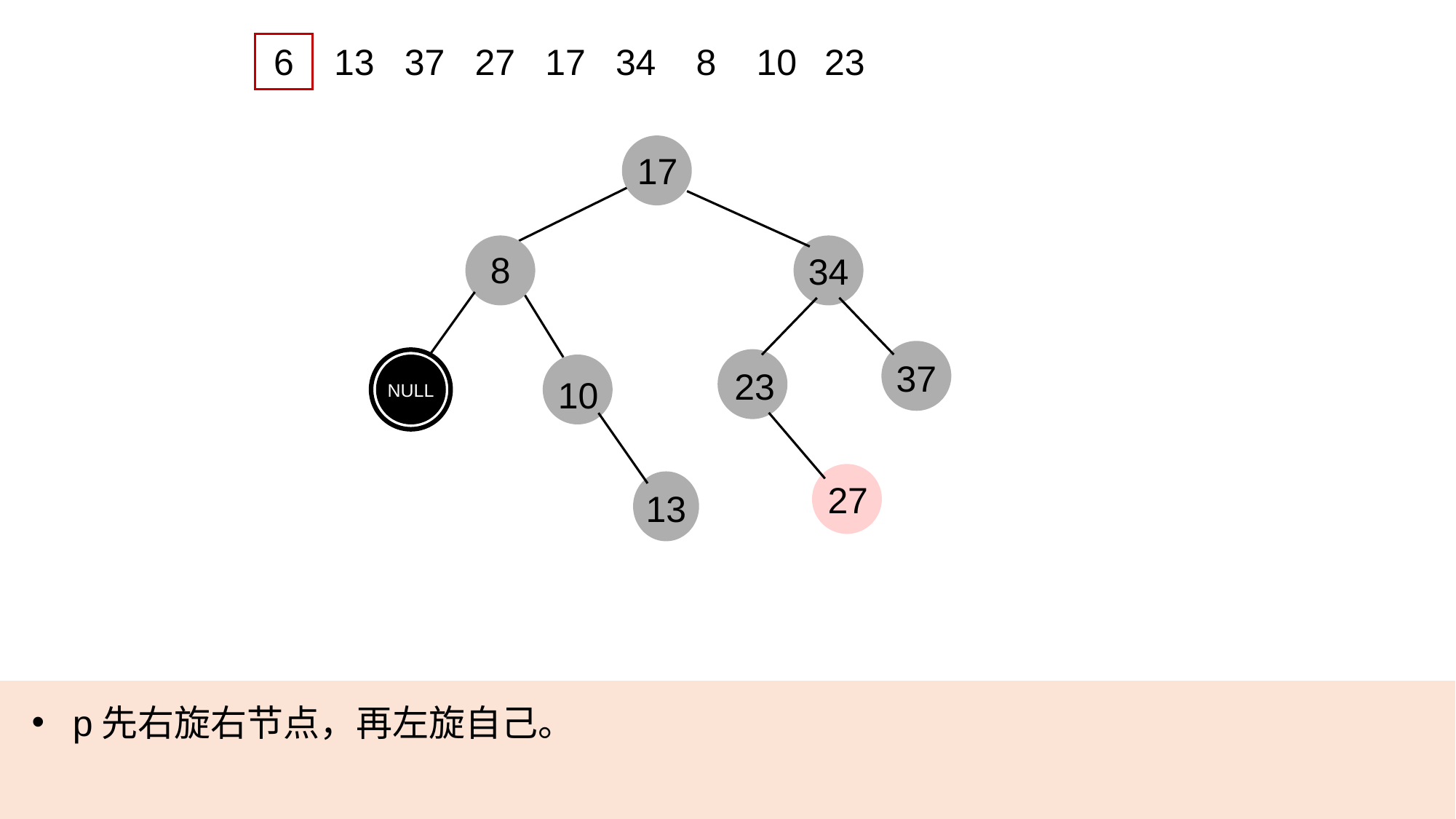

6
13
37
27
17
34
8
10
23

17

8
34

37

23
10
NULL

27
13

p先右旋右节点，再左旋自己。